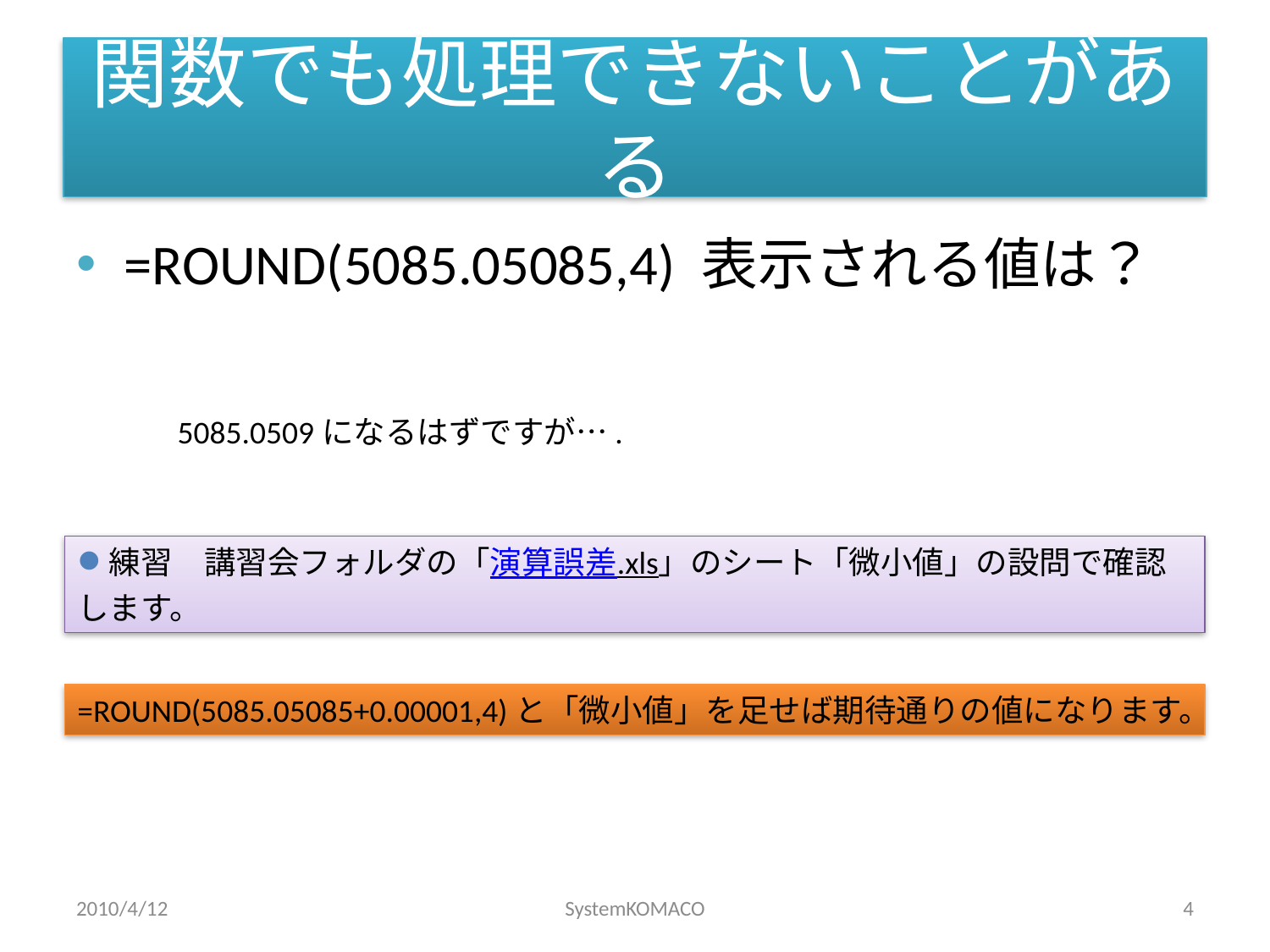

# 関数でも処理できないことがある
=ROUND(5085.05085,4) 表示される値は？
5085.0509になるはずですが….
練習　講習会フォルダの「演算誤差.xls」のシート「微小値」の設問で確認します。
=ROUND(5085.05085+0.00001,4)と「微小値」を足せば期待通りの値になります。
2010/4/12
SystemKOMACO
4